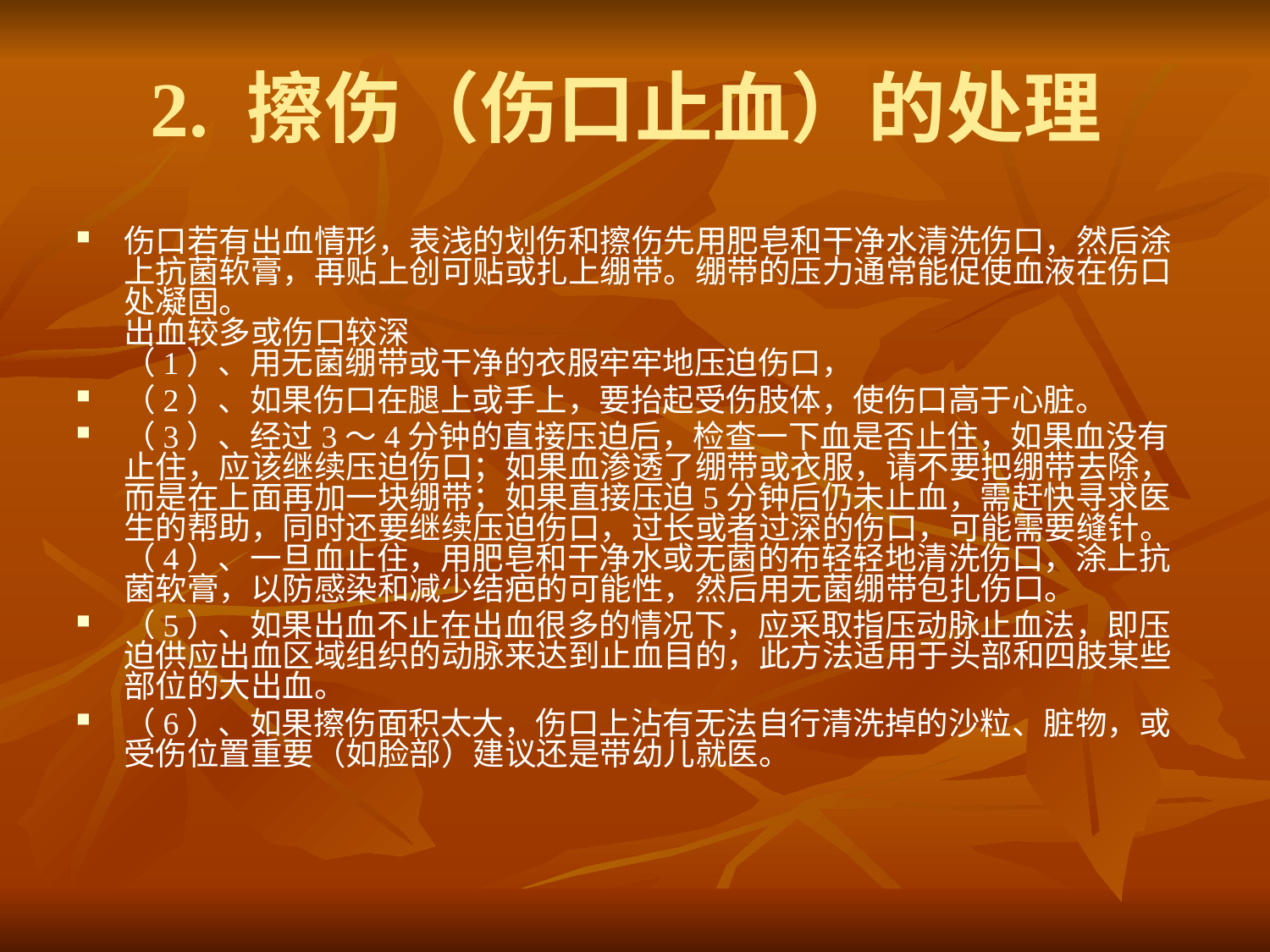

# 2. 擦伤（伤口止血）的处理
伤口若有出血情形，表浅的划伤和擦伤先用肥皂和干净水清洗伤口，然后涂上抗菌软膏，再贴上创可贴或扎上绷带。绷带的压力通常能促使血液在伤口处凝固。
出血较多或伤口较深
（1）、用无菌绷带或干净的衣服牢牢地压迫伤口，
（2）、如果伤口在腿上或手上，要抬起受伤肢体，使伤口高于心脏。
（3）、经过3～4分钟的直接压迫后，检查一下血是否止住，如果血没有止住，应该继续压迫伤口；如果血渗透了绷带或衣服，请不要把绷带去除，而是在上面再加一块绷带；如果直接压迫5分钟后仍未止血，需赶快寻求医生的帮助，同时还要继续压迫伤口，过长或者过深的伤口，可能需要缝针。
（4）、一旦血止住，用肥皂和干净水或无菌的布轻轻地清洗伤口，涂上抗菌软膏，以防感染和减少结疤的可能性，然后用无菌绷带包扎伤口。
（5）、如果出血不止在出血很多的情况下，应采取指压动脉止血法，即压迫供应出血区域组织的动脉来达到止血目的，此方法适用于头部和四肢某些部位的大出血。
（6）、如果擦伤面积太大，伤口上沾有无法自行清洗掉的沙粒、脏物，或受伤位置重要（如脸部）建议还是带幼儿就医。